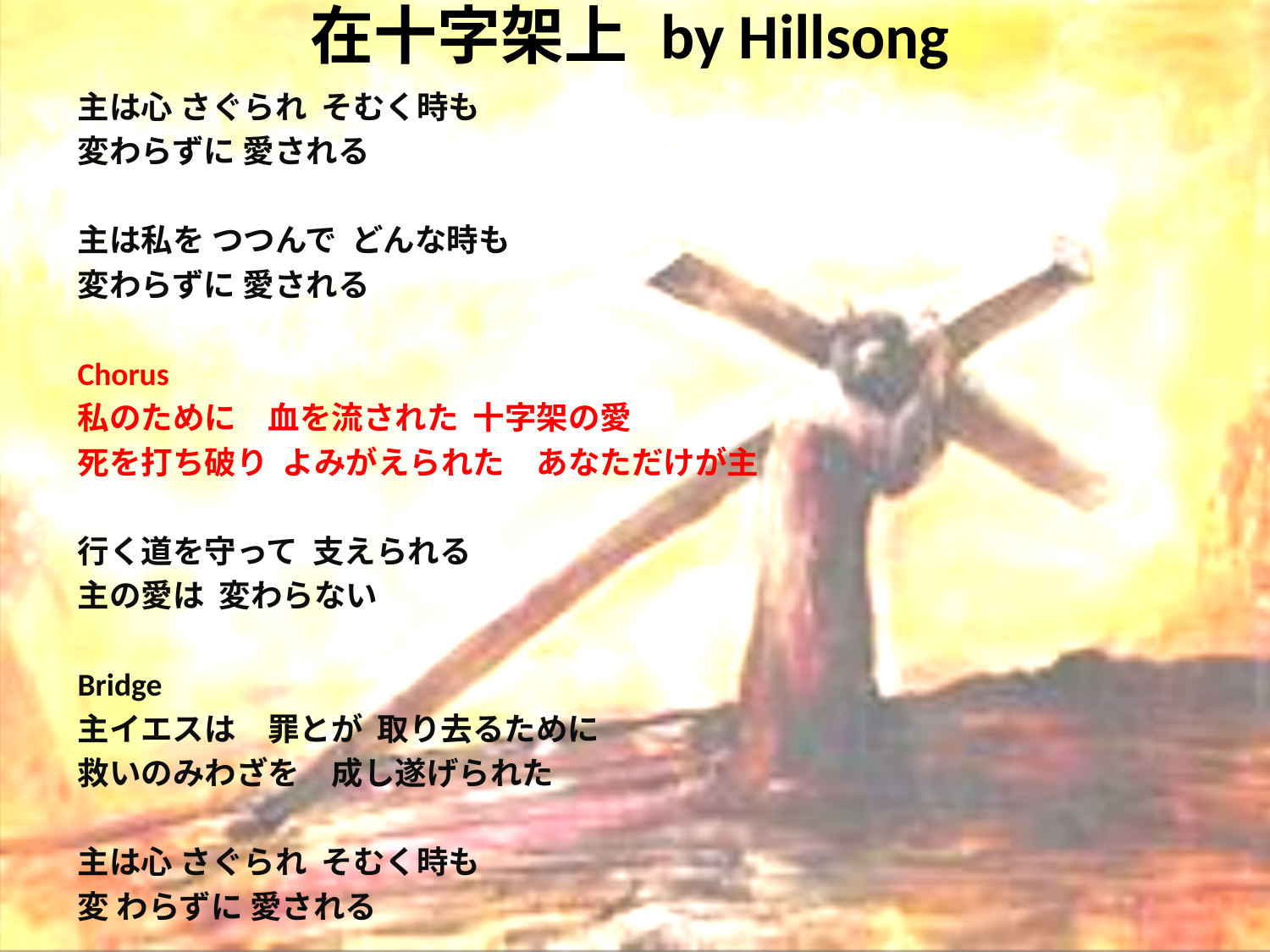

# 在十字架上 by Hillsong
主は心 さぐられ  そむく時も
変わらずに 愛される

主は私を つつんで  どんな時も
変わらずに 愛される

Chorus
私のために　血を流された  十字架の愛
死を打ち破り  よみがえられた　あなただけが主

行く道を守って  支えられる
主の愛は  変わらない

Bridge
主イエスは　罪とが  取り去るために
救いのみわざを　成し遂げられた

主は心 さぐられ  そむく時も
変 わらずに 愛される